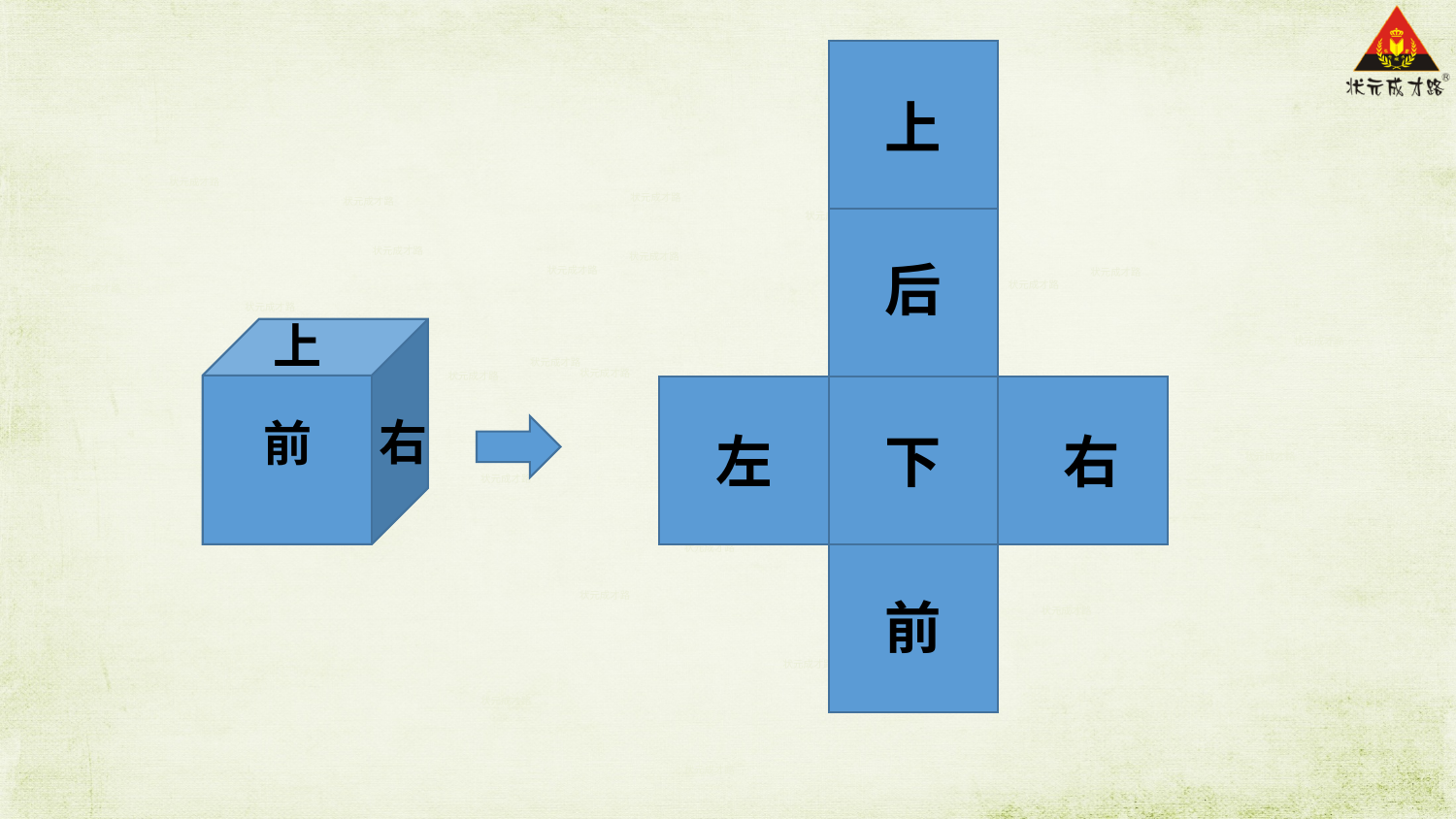

上

后
上

右
前

左
下
右

前